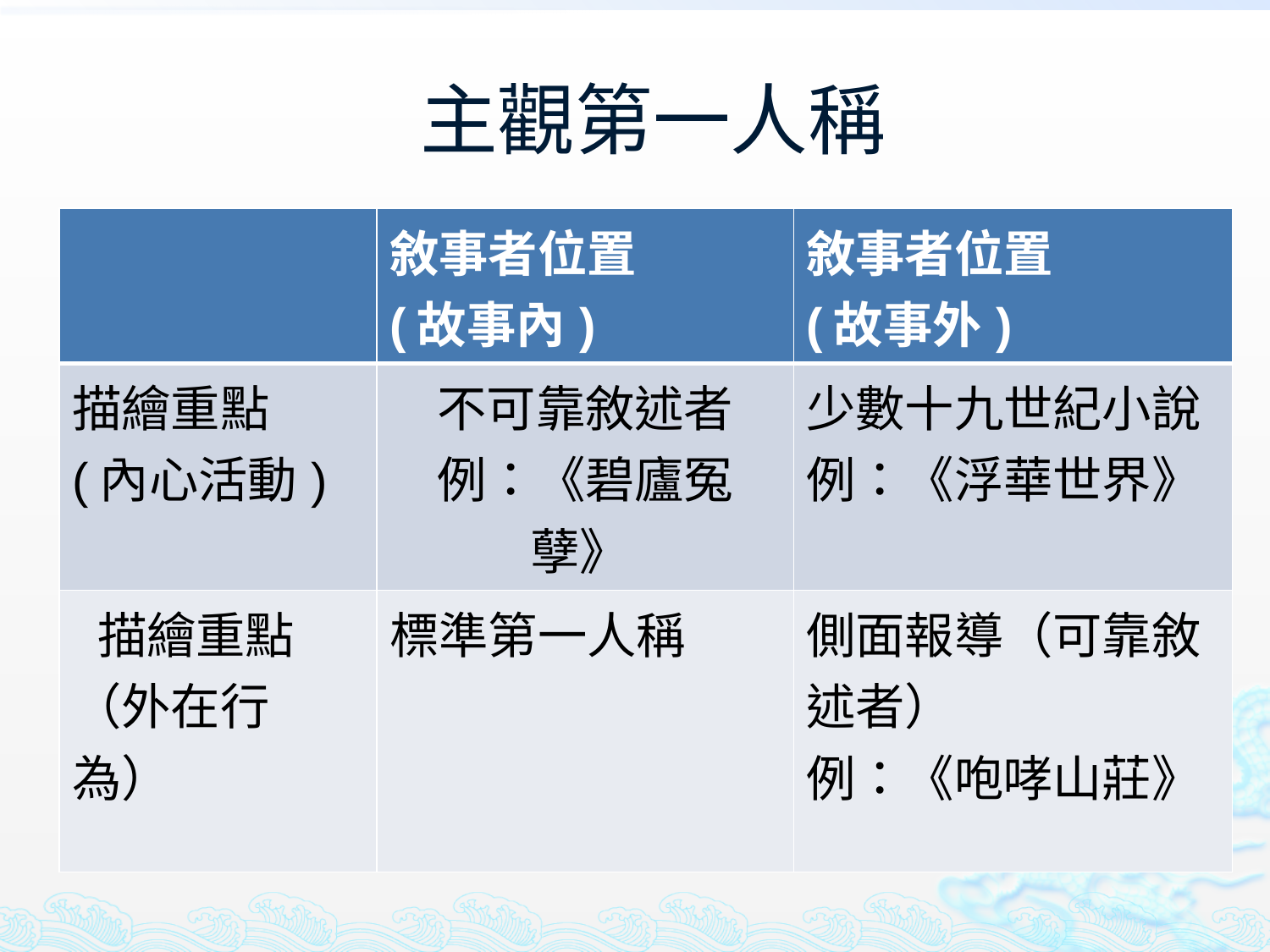

# 主觀第一人稱
|  | 敘事者位置 (故事內) | 敘事者位置 (故事外) |
| --- | --- | --- |
| 描繪重點 (內心活動) | 不可靠敘述者 例：《碧廬冤孽》 | 少數十九世紀小說 例：《浮華世界》 |
| 描繪重點 （外在行為） | 標準第一人稱 | 側面報導（可靠敘述者） 例：《咆哮山莊》 |